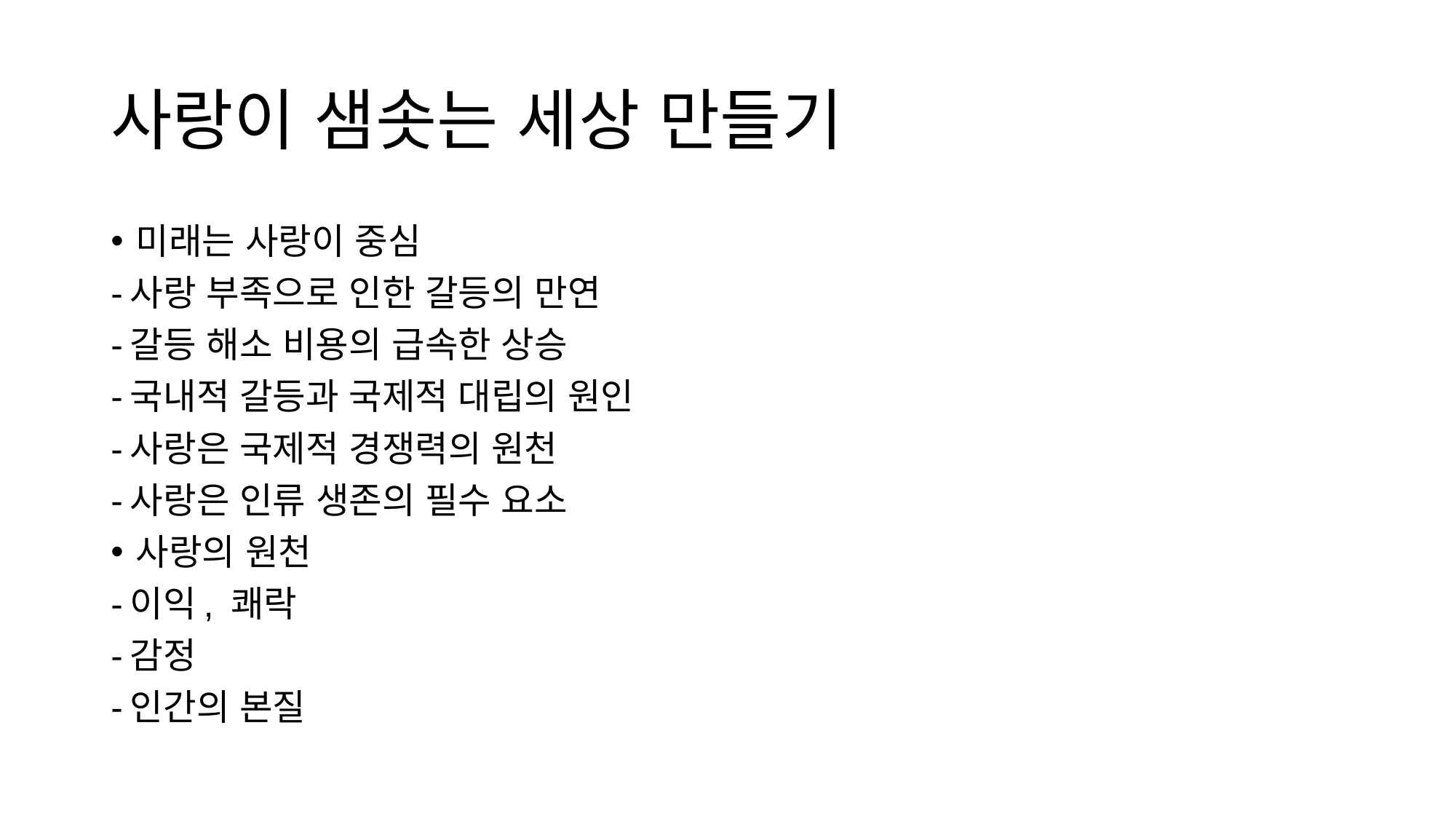

# 사랑이 샘솟는 세상 만들기
미래는 사랑이 중심
-사랑 부족으로 인한 갈등의 만연
-갈등 해소 비용의 급속한 상승
-국내적 갈등과 국제적 대립의 원인
-사랑은 국제적 경쟁력의 원천
-사랑은 인류 생존의 필수 요소
사랑의 원천
-이익, 쾌락
-감정
-인간의 본질